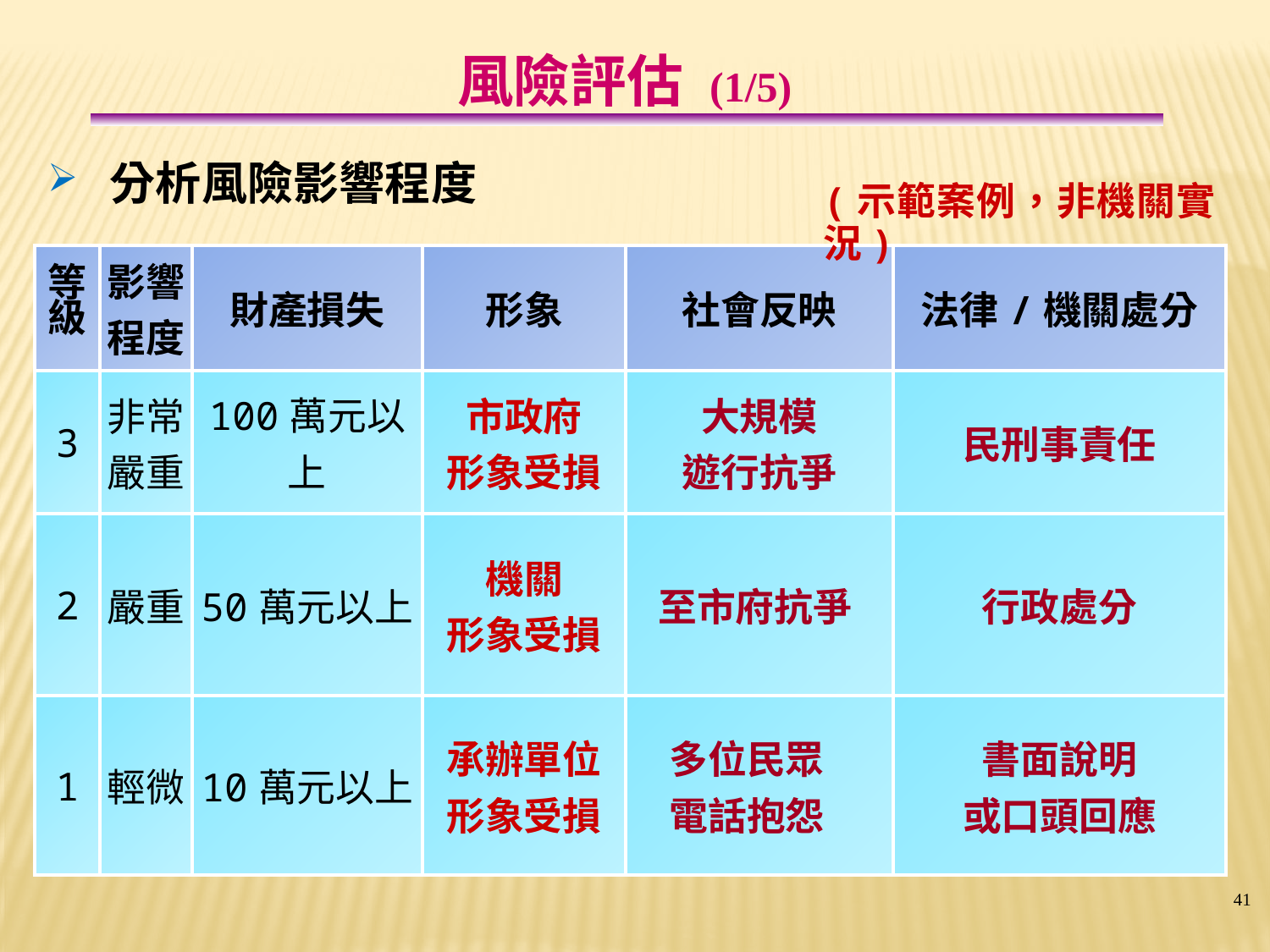

風險評估 (1/5)

分析風險影響程度
(示範案例，非機關實況)
| 等級 | 影響 程度 | 財產損失 | 形象 | 社會反映 | 法律/機關處分 |
| --- | --- | --- | --- | --- | --- |
| 3 | 非常 嚴重 | 100萬元以上 | 市政府 形象受損 | 大規模 遊行抗爭 | 民刑事責任 |
| 2 | 嚴重 | 50萬元以上 | 機關 形象受損 | 至市府抗爭 | 行政處分 |
| 1 | 輕微 | 10萬元以上 | 承辦單位 形象受損 | 多位民眾 電話抱怨 | 書面說明 或口頭回應 |
41